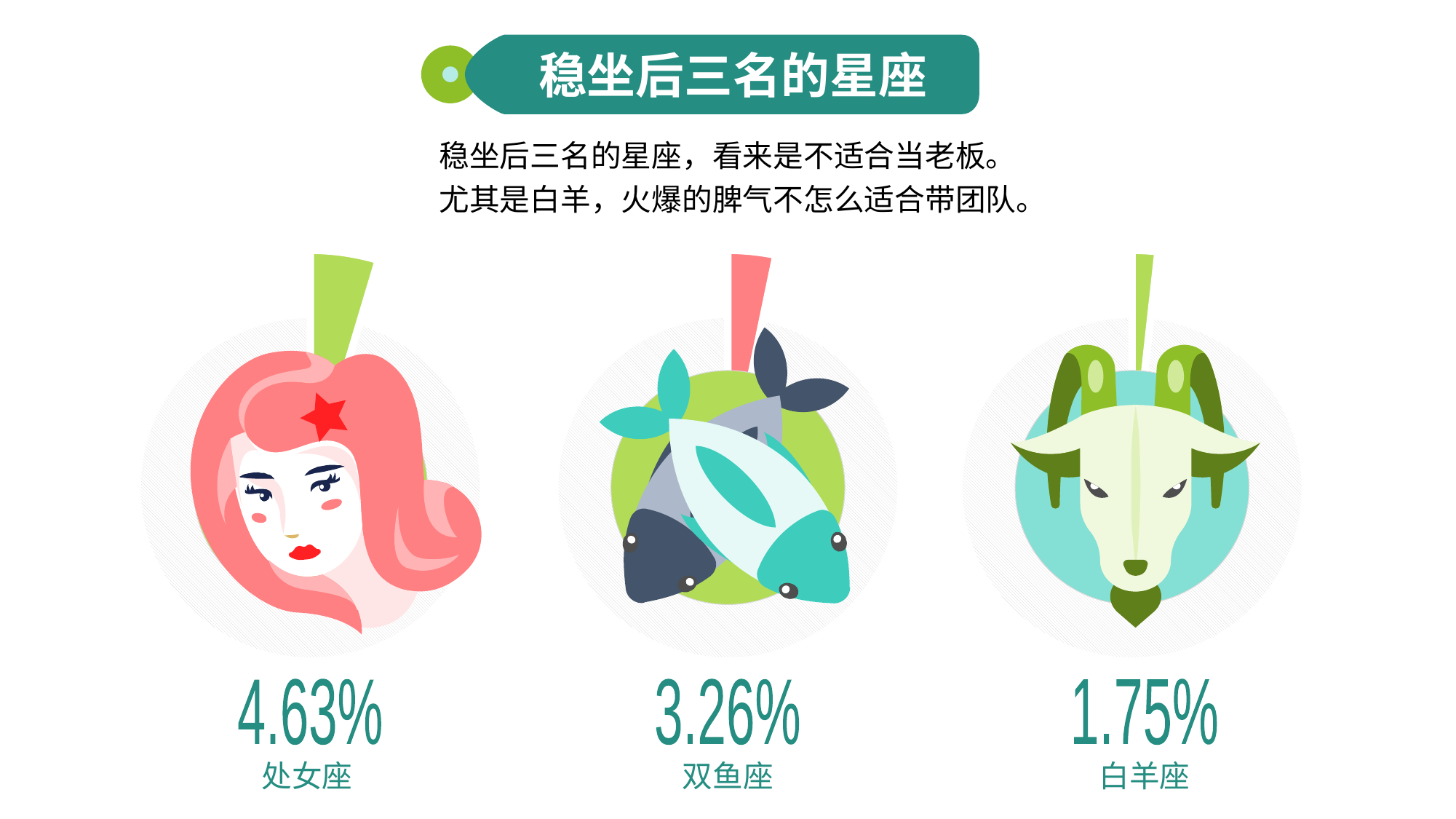

稳坐后三名的星座

稳坐后三名的星座，看来是不适合当老板。
尤其是白羊，火爆的脾气不怎么适合带团队。

4.63%
3.26%
1.75%
处女座
双鱼座
白羊座